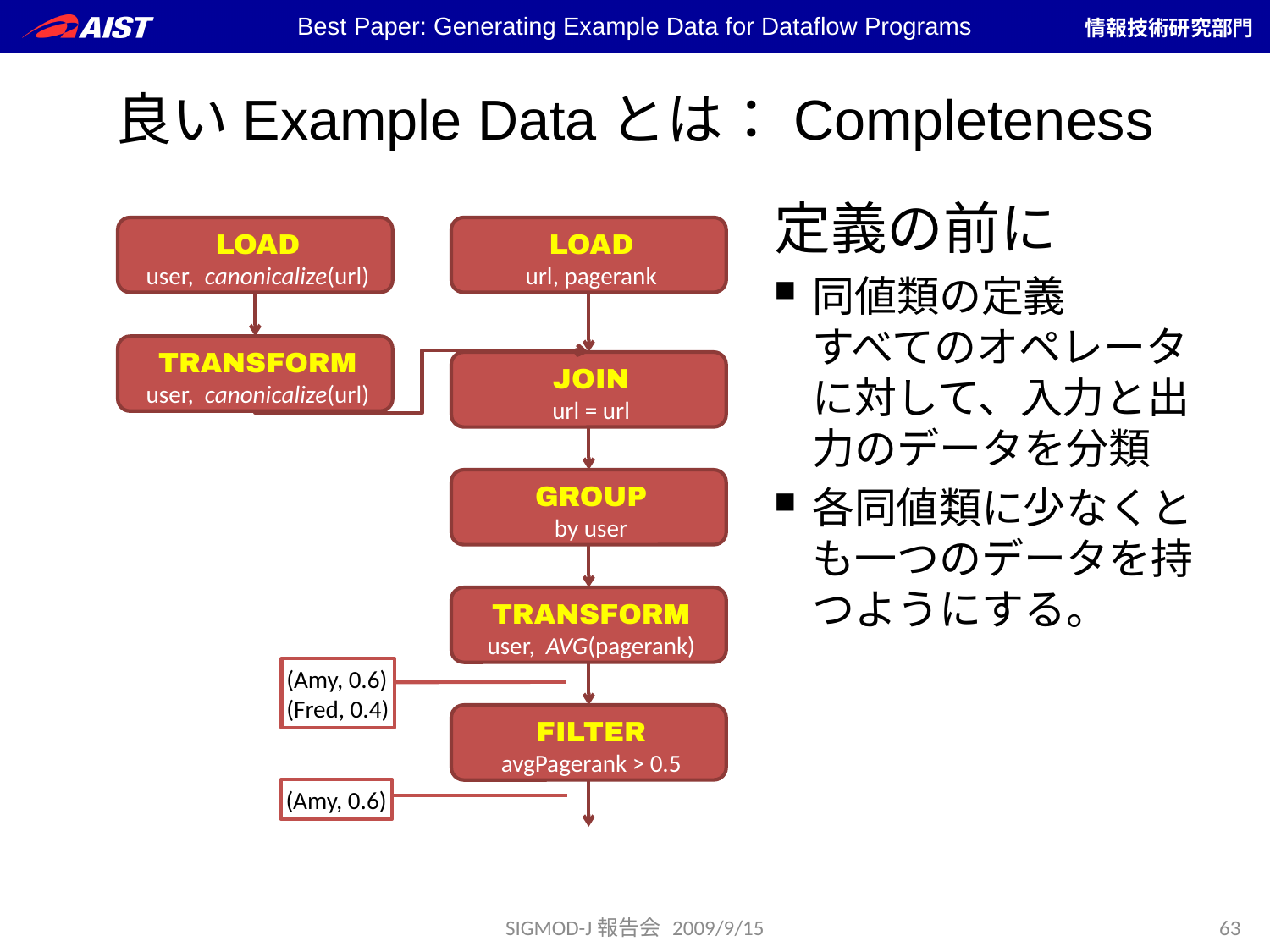

Best Paper: Generating Example Data for Dataflow Programs
# 良いExample Dataとは：Completeness
定義の前に
同値類の定義
すべてのオペレータに対して、入力と出力のデータを分類
各同値類に少なくとも一つのデータを持つようにする。

LOAD
user,  canonicalize(url)
LOAD
url, pagerank
TRANSFORM
user,  canonicalize(url)
JOIN
url = url
GROUP
by user
TRANSFORM
user,  AVG(pagerank)
(Amy, 0.6)
(Fred, 0.4)

FILTER
avgPagerank > 0.5
(Amy, 0.6)
SIGMOD-J報告会 2009/9/15
63